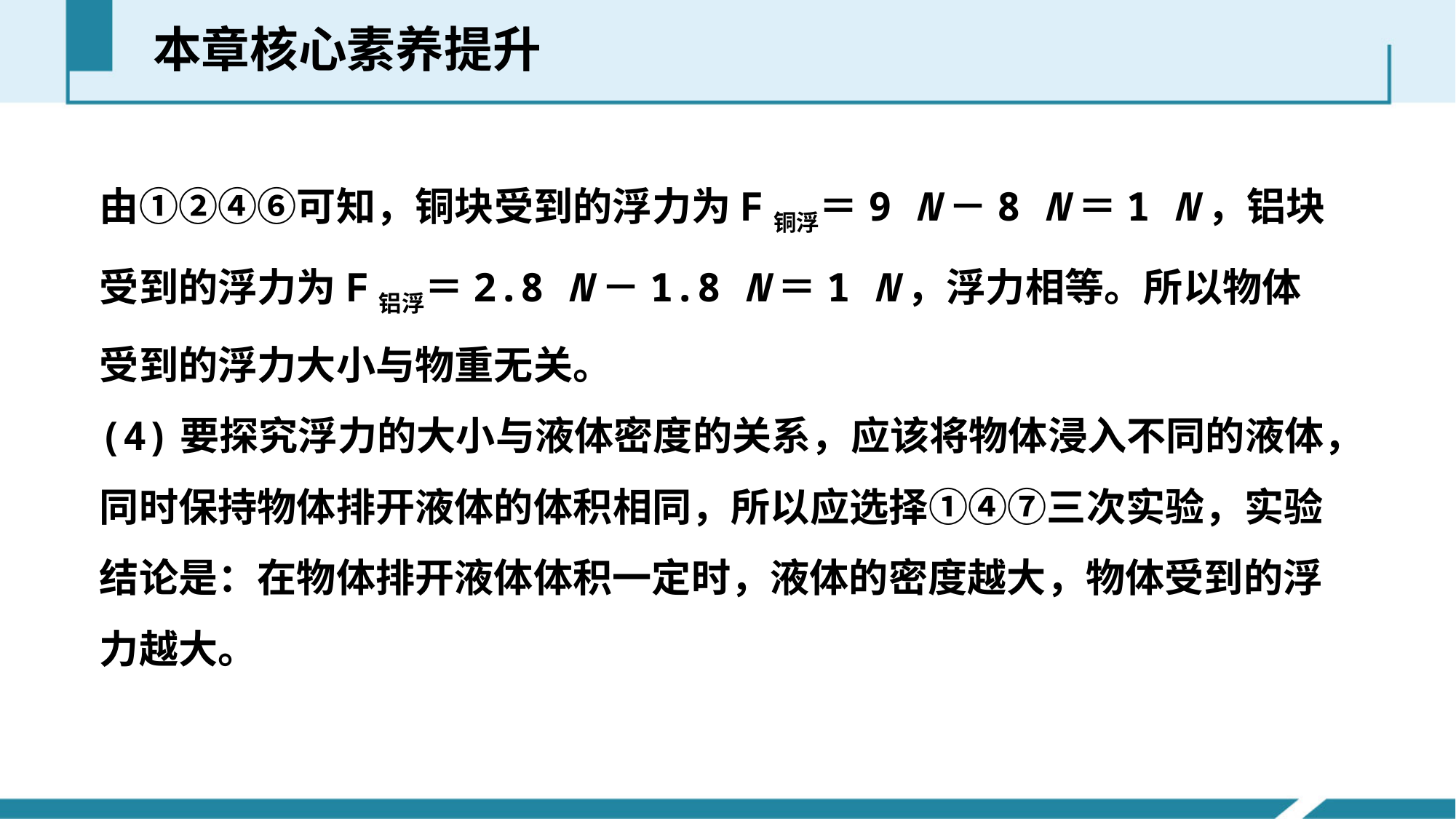

本章核心素养提升
由①②④⑥可知，铜块受到的浮力为F铜浮＝9 N－8 N＝1 N，铝块受到的浮力为F铝浮＝2.8 N－1.8 N＝1 N，浮力相等。所以物体受到的浮力大小与物重无关。
(4)要探究浮力的大小与液体密度的关系，应该将物体浸入不同的液体，同时保持物体排开液体的体积相同，所以应选择①④⑦三次实验，实验结论是：在物体排开液体体积一定时，液体的密度越大，物体受到的浮力越大。